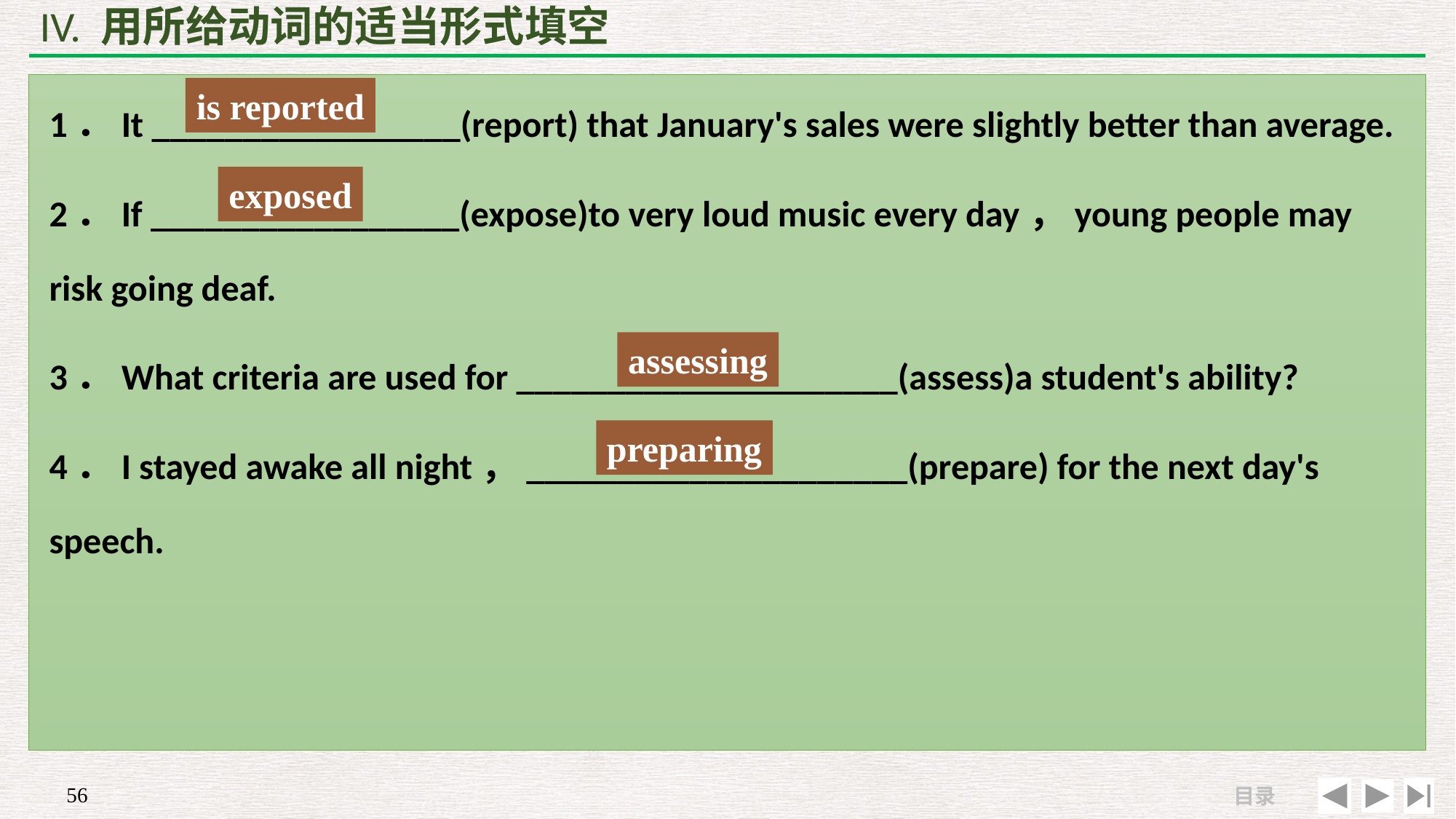

# IV. 用所给动词的适当形式填空
1．It _________________(report) that January's sales were slightly better than average.
2．If _________________(expose)to very loud music every day，young people may risk going deaf.
3．What criteria are used for _____________________(assess)a student's ability?
4．I stayed awake all night，_____________________(prepare) for the next day's speech.

is reported
exposed
assessing
preparing